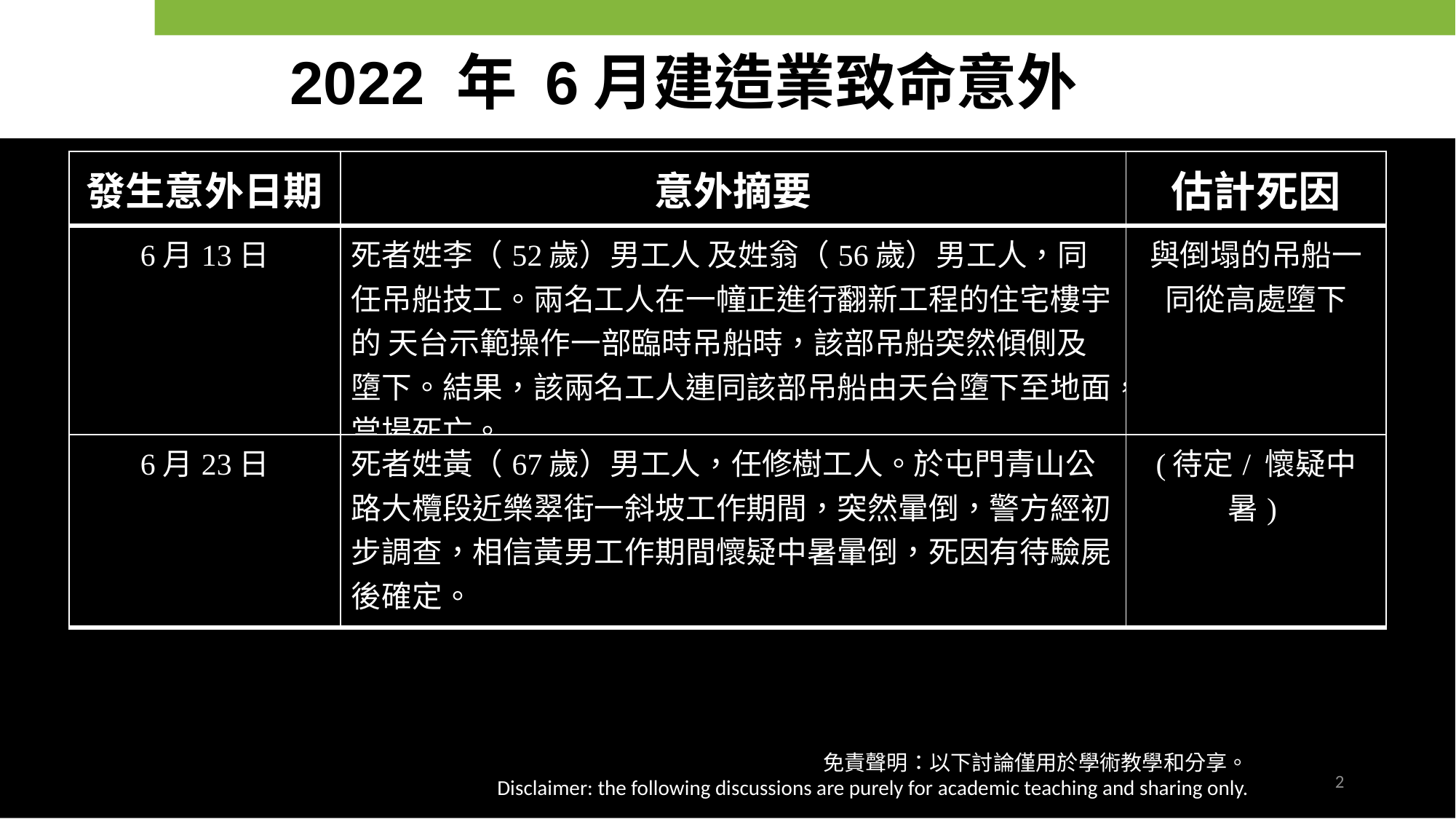

2022 年 6月建造業致命意外
#

| 發生意外日期 | 意外摘要 | 估計死因 |
| --- | --- | --- |
| 6月13日 | 死者姓李（52歲）男工人 及姓翁（56歲）男工人，同任吊船技工。兩名工人在一幢正進行翻新工程的住宅樓宇的 天台示範操作一部臨時吊船時，該部吊船突然傾側及墮下。結果，該兩名工人連同該部吊船由天台墮下至地面，當場死亡。 | 與倒塌的吊船一同從高處墮下 |
| 6月23日 | 死者姓黃（67歲）男工人，任修樹工人。於屯門青山公路大欖段近樂翠街一斜坡工作期間，突然暈倒，警方經初步調查，相信黃男工作期間懷疑中暑暈倒，死因有待驗屍後確定。 | (待定/ 懷疑中暑) |
| --- | --- | --- |
免責聲明：以下討論僅用於學術教學和分享。
Disclaimer: the following discussions are purely for academic teaching and sharing only.
2